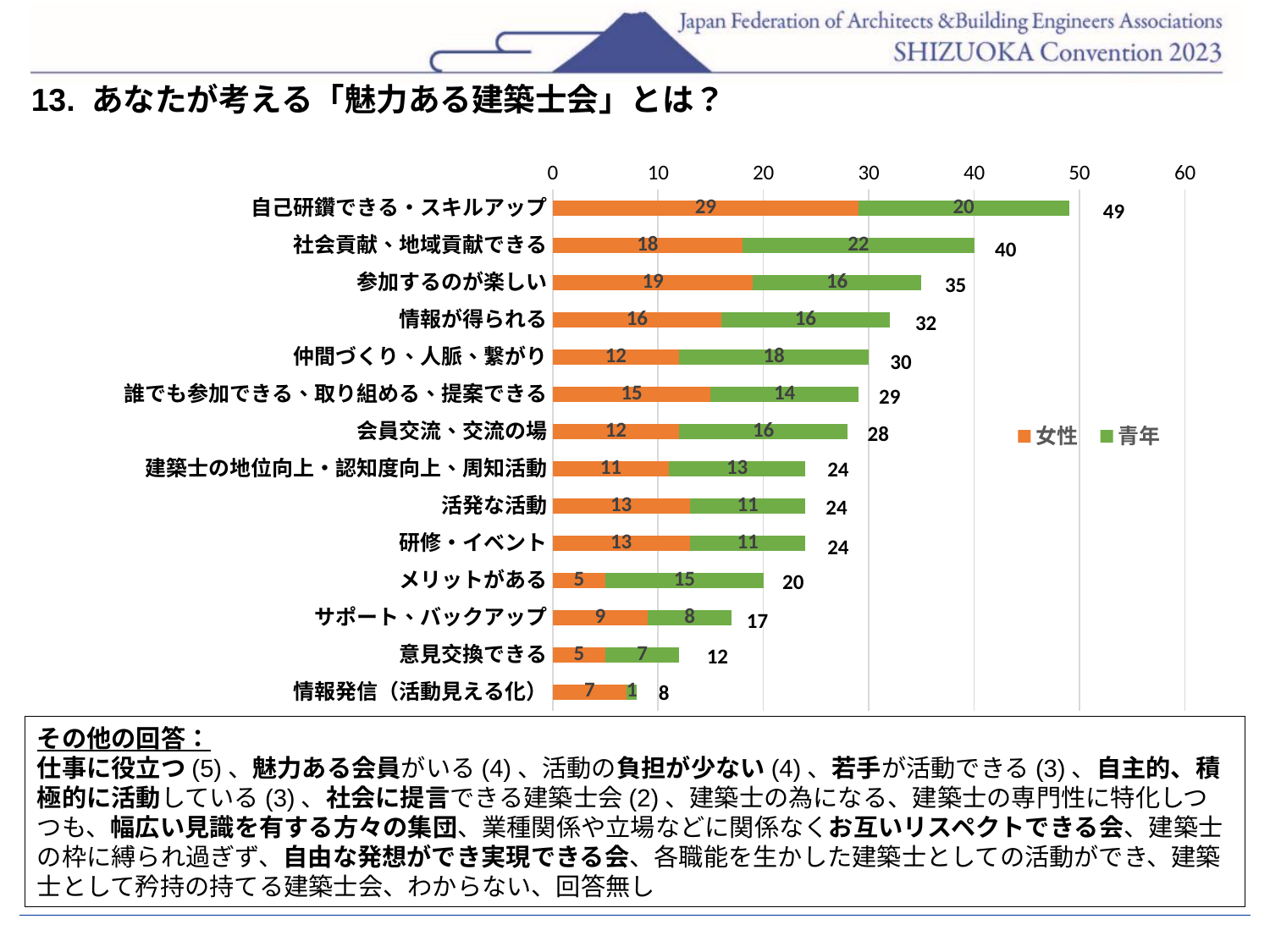

13. あなたが考える「魅力ある建築士会」とは？

### Chart

| Category | 女性 | 青年 |
|---|---|---|
| 自己研鑽できる・スキルアップ | 29.0 | 20.0 |
| 社会貢献、地域貢献できる | 18.0 | 22.0 |
| 参加するのが楽しい | 19.0 | 16.0 |
| 情報が得られる | 16.0 | 16.0 |
| 仲間づくり、人脈、繋がり | 12.0 | 18.0 |
| 誰でも参加できる、取り組める、提案できる | 15.0 | 14.0 |
| 会員交流、交流の場 | 12.0 | 16.0 |
| 建築士の地位向上・認知度向上、周知活動 | 11.0 | 13.0 |
| 活発な活動 | 13.0 | 11.0 |
| 研修・イベント | 13.0 | 11.0 |
| メリットがある | 5.0 | 15.0 |
| サポート、バックアップ | 9.0 | 8.0 |
| 意見交換できる | 5.0 | 7.0 |
| 情報発信（活動見える化） | 7.0 | 1.0 |
49
40
35
32
30
29
28
24
24
24
20
17
12
8
その他の回答：
仕事に役立つ(5)、魅力ある会員がいる(4)、活動の負担が少ない(4)、若手が活動できる(3)、自主的、積極的に活動している(3)、社会に提言できる建築士会(2)、建築士の為になる、建築士の専門性に特化しつつも、幅広い見識を有する方々の集団、業種関係や立場などに関係なくお互いリスペクトできる会、建築士の枠に縛られ過ぎず、自由な発想ができ実現できる会、各職能を生かした建築士としての活動ができ、建築士として矜持の持てる建築士会、わからない、回答無し